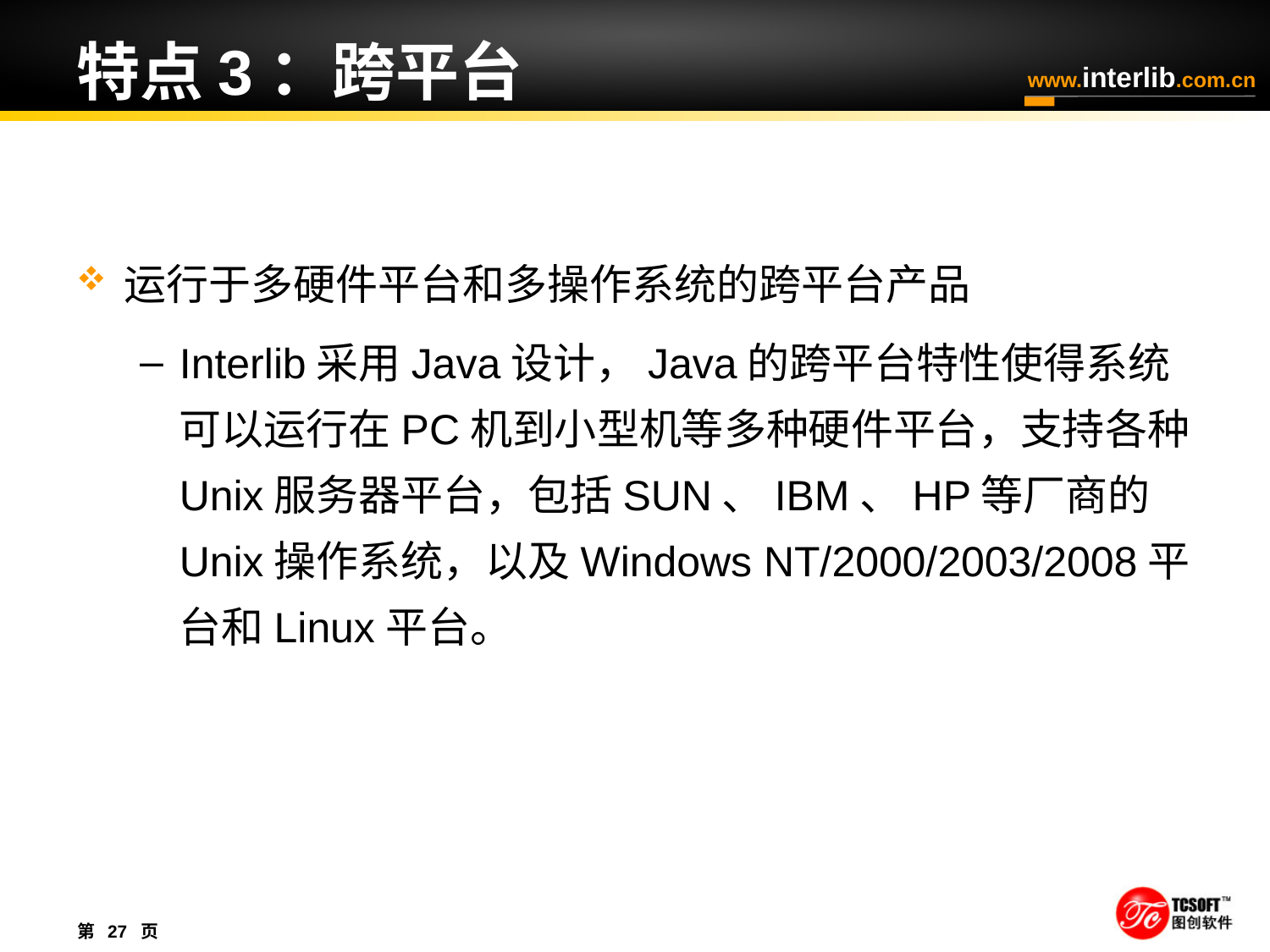

# 特点3：跨平台
运行于多硬件平台和多操作系统的跨平台产品
Interlib采用Java设计，Java的跨平台特性使得系统可以运行在PC机到小型机等多种硬件平台，支持各种Unix服务器平台，包括SUN、IBM、HP等厂商的Unix操作系统，以及Windows NT/2000/2003/2008平台和Linux平台。